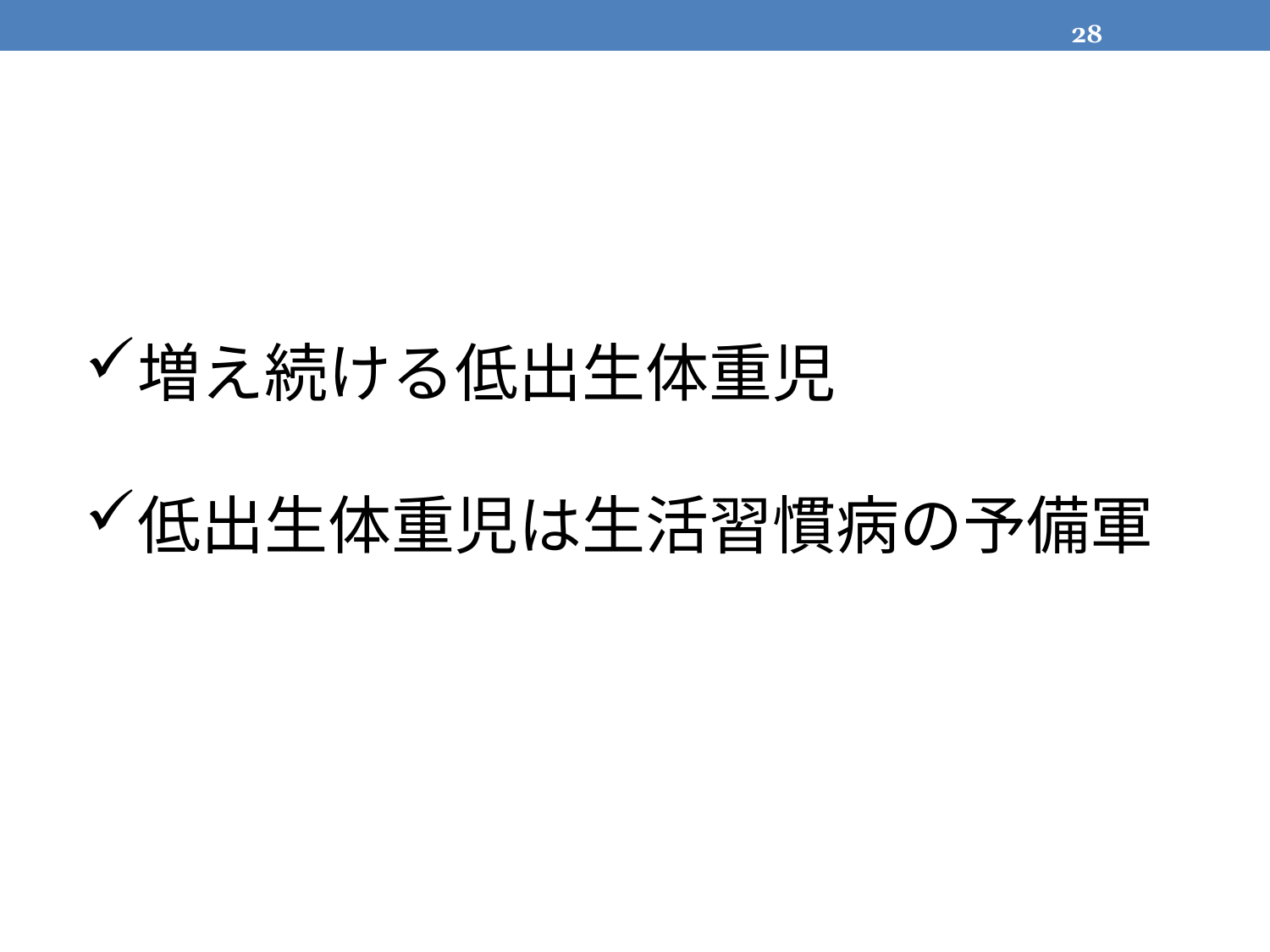

28
胎児、新生児期の環境と健康
増え続ける低出生体重児
低出生体重児は生活習慣病の予備軍